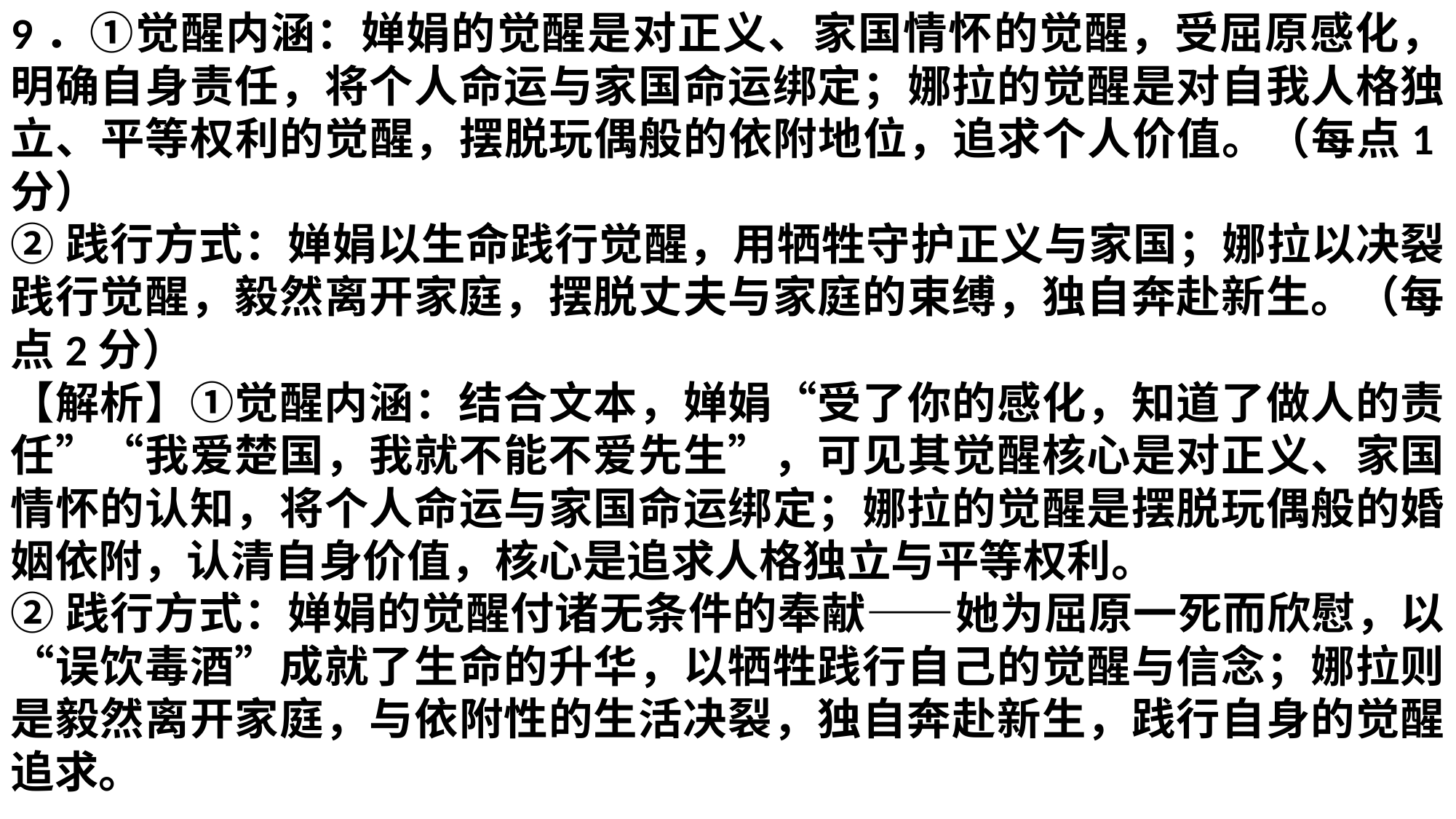

9．①觉醒内涵：婵娟的觉醒是对正义、家国情怀的觉醒，受屈原感化，明确自身责任，将个人命运与家国命运绑定；娜拉的觉醒是对自我人格独立、平等权利的觉醒，摆脱玩偶般的依附地位，追求个人价值。（每点1分）
②践行方式：婵娟以生命践行觉醒，用牺牲守护正义与家国；娜拉以决裂践行觉醒，毅然离开家庭，摆脱丈夫与家庭的束缚，独自奔赴新生。（每点2分）
【解析】①觉醒内涵：结合文本，婵娟“受了你的感化，知道了做人的责任”“我爱楚国，我就不能不爱先生”，可见其觉醒核心是对正义、家国情怀的认知，将个人命运与家国命运绑定；娜拉的觉醒是摆脱玩偶般的婚姻依附，认清自身价值，核心是追求人格独立与平等权利。
②践行方式：婵娟的觉醒付诸无条件的奉献——她为屈原一死而欣慰，以“误饮毒酒”成就了生命的升华，以牺牲践行自己的觉醒与信念；娜拉则是毅然离开家庭，与依附性的生活决裂，独自奔赴新生，践行自身的觉醒追求。